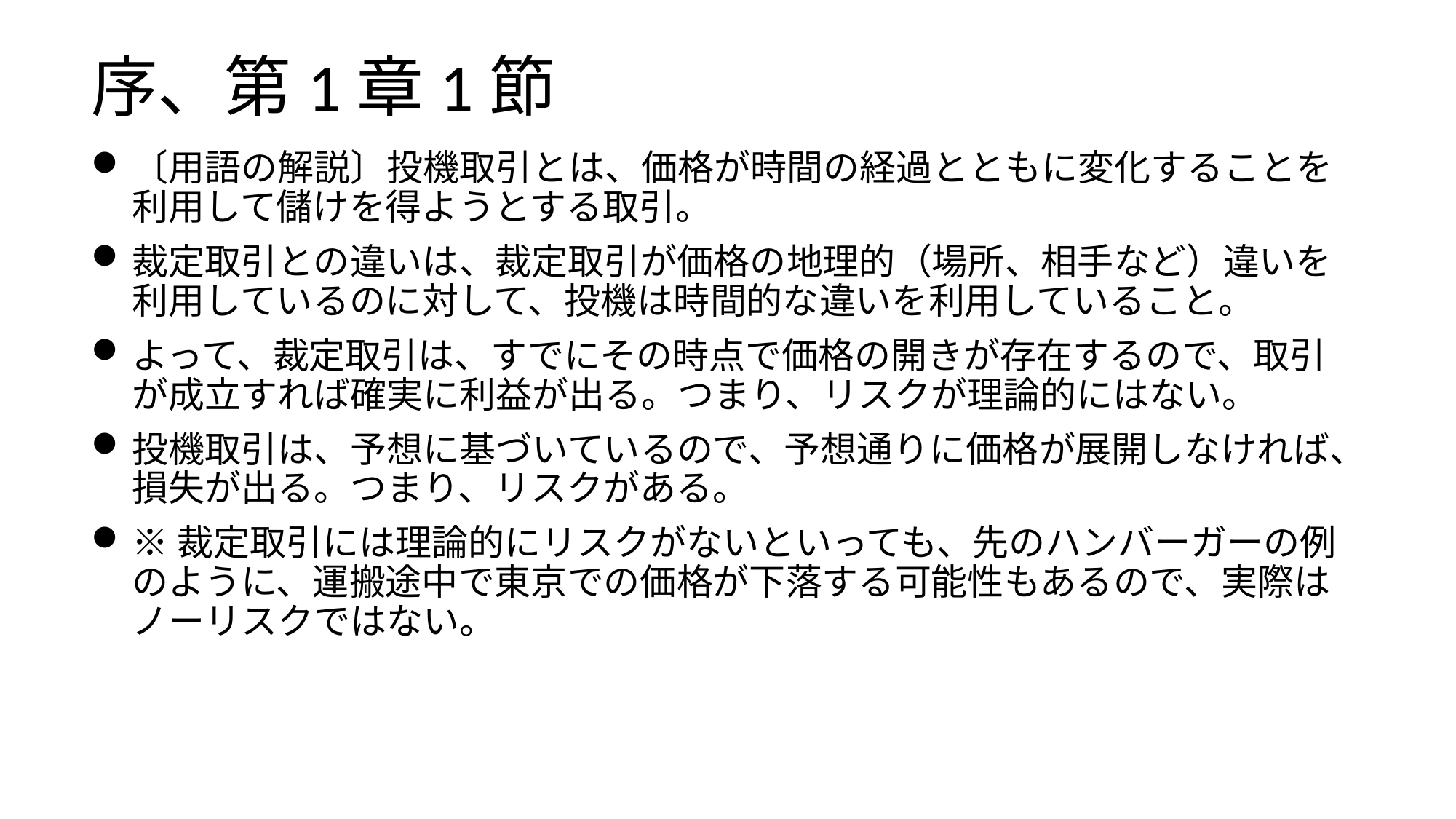

# 序、第1章1節
〔用語の解説〕投機取引とは、価格が時間の経過とともに変化することを利用して儲けを得ようとする取引。
裁定取引との違いは、裁定取引が価格の地理的（場所、相手など）違いを利用しているのに対して、投機は時間的な違いを利用していること。
よって、裁定取引は、すでにその時点で価格の開きが存在するので、取引が成立すれば確実に利益が出る。つまり、リスクが理論的にはない。
投機取引は、予想に基づいているので、予想通りに価格が展開しなければ、損失が出る。つまり、リスクがある。
※裁定取引には理論的にリスクがないといっても、先のハンバーガーの例のように、運搬途中で東京での価格が下落する可能性もあるので、実際はノーリスクではない。